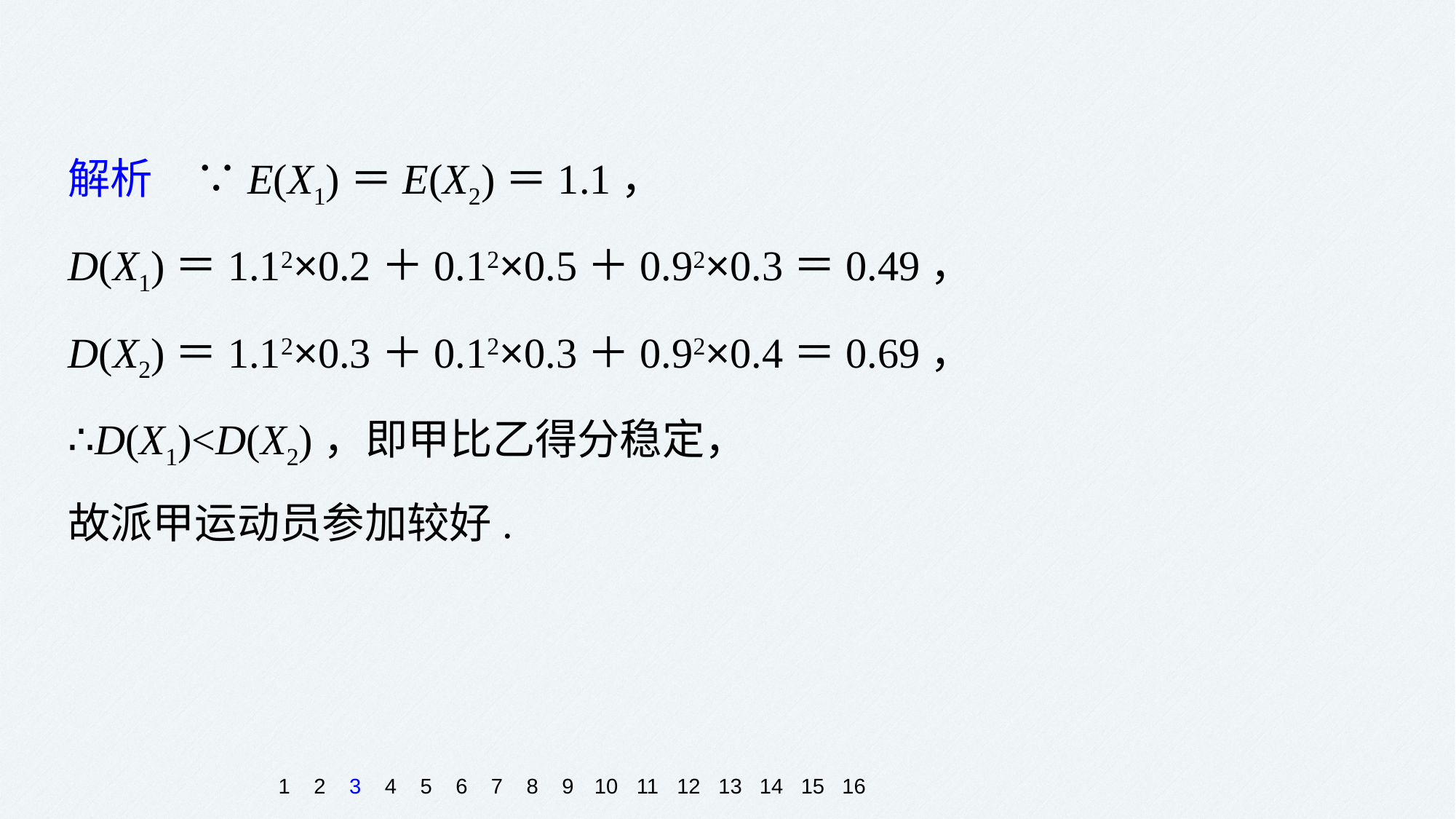

解析　∵E(X1)＝E(X2)＝1.1，
D(X1)＝1.12×0.2＋0.12×0.5＋0.92×0.3＝0.49，
D(X2)＝1.12×0.3＋0.12×0.3＋0.92×0.4＝0.69，
∴D(X1)<D(X2)，即甲比乙得分稳定，
故派甲运动员参加较好.
1
2
3
4
5
6
7
8
9
10
11
12
13
14
15
16